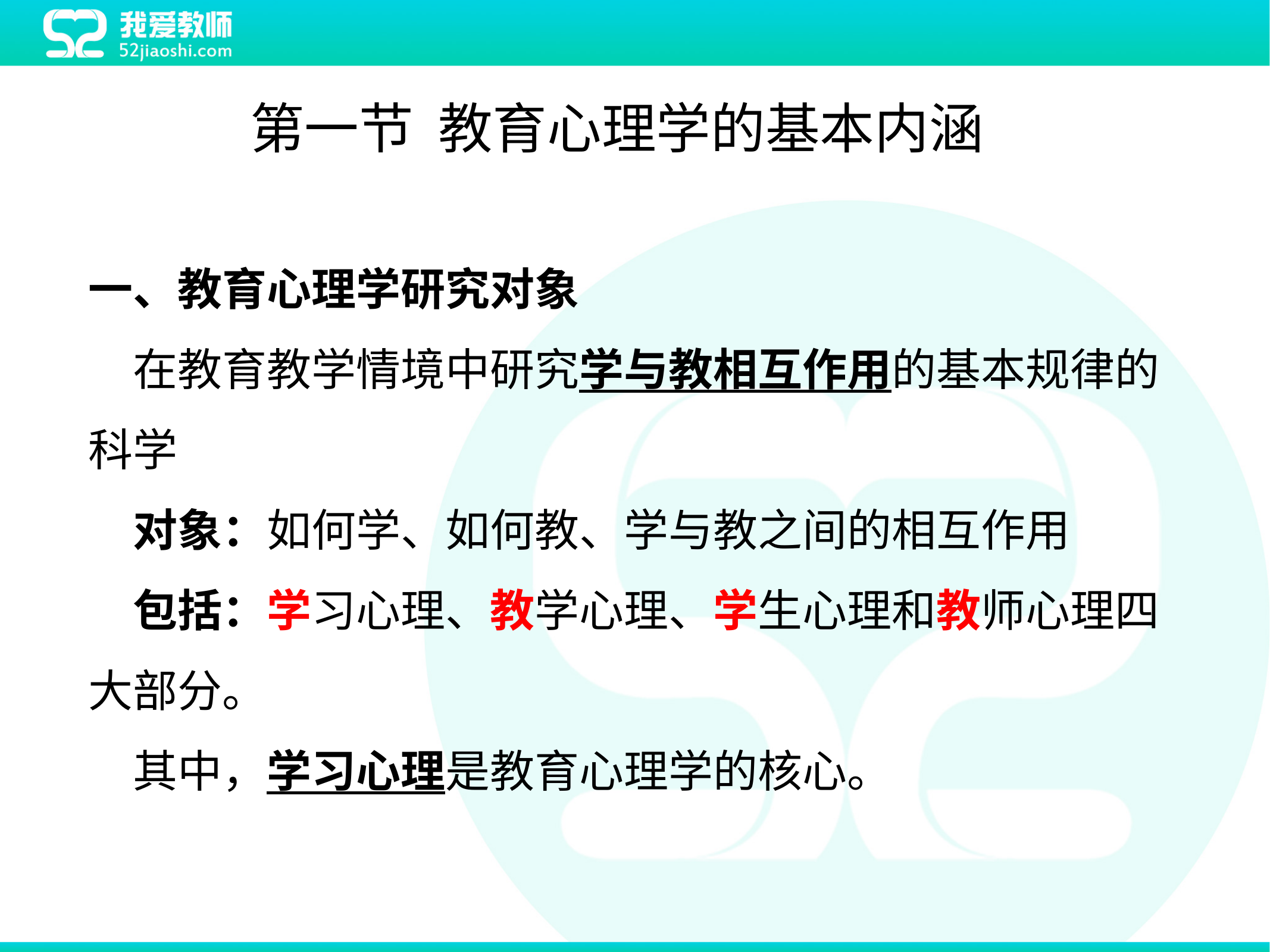

第一节  教育心理学的基本内涵
一、教育心理学研究对象
在教育教学情境中研究学与教相互作用的基本规律的科学
对象：如何学、如何教、学与教之间的相互作用
包括：学习心理、教学心理、学生心理和教师心理四大部分。
其中，学习心理是教育心理学的核心。